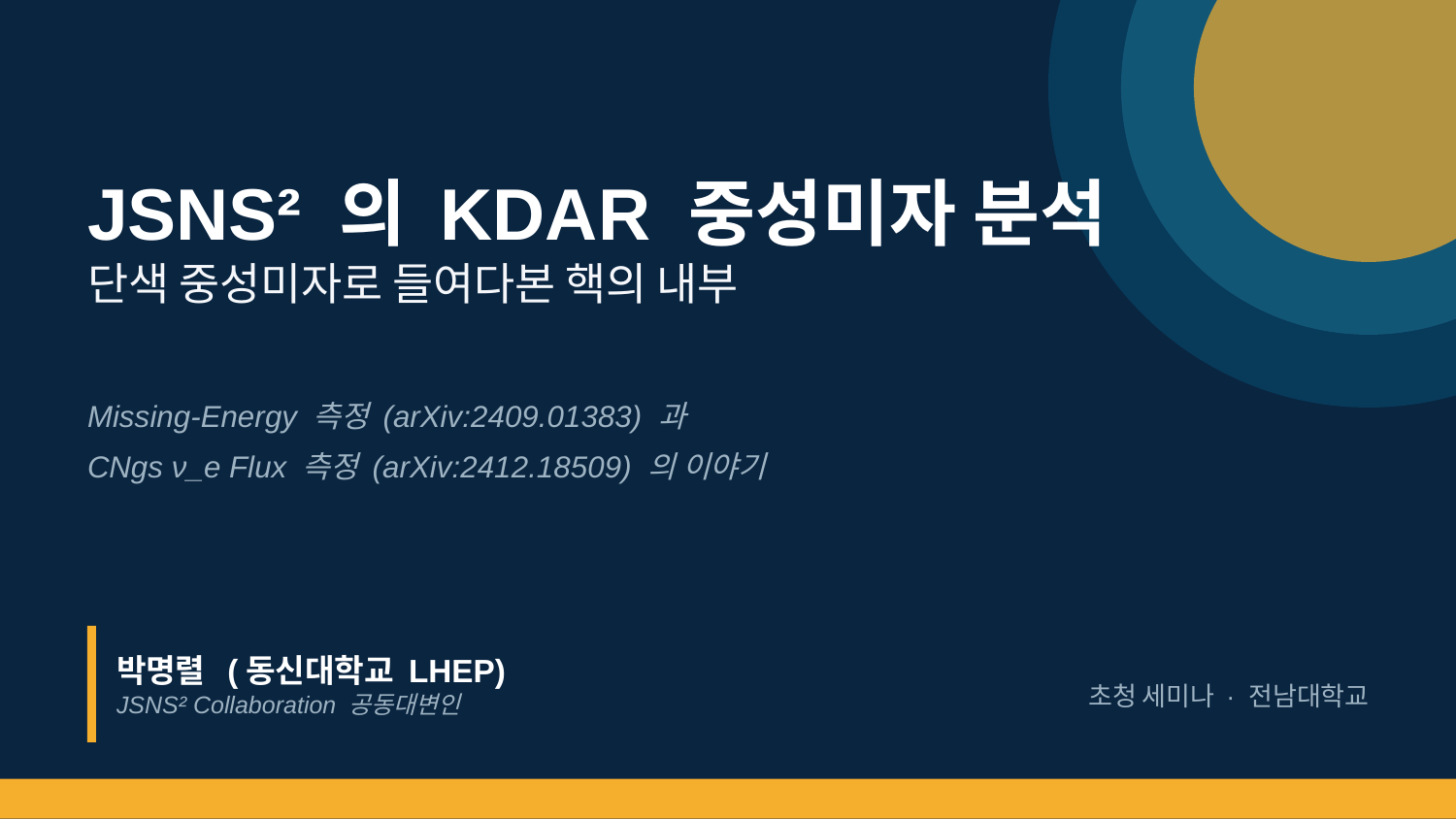

JSNS² 의 KDAR 중성미자 분석
단색 중성미자로 들여다본 핵의 내부

Missing-Energy 측정 (arXiv:2409.01383) 과
CNgs ν_e Flux 측정 (arXiv:2412.18509) 의 이야기

박명렬  (동신대학교 LHEP)
JSNS² Collaboration 공동대변인
초청 세미나 · 전남대학교